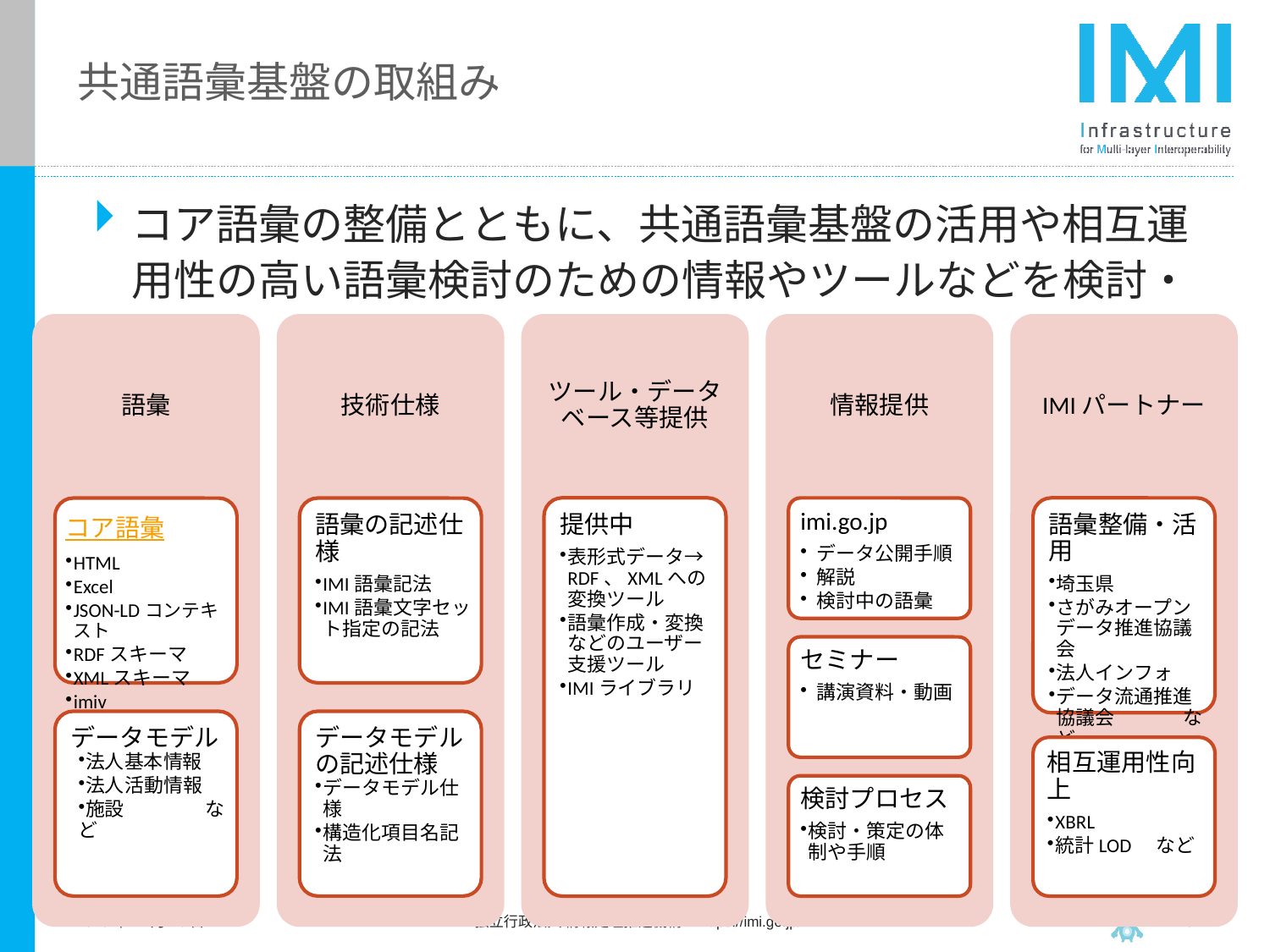

# 共通語彙基盤の取組み
コア語彙の整備とともに、共通語彙基盤の活用や相互運用性の高い語彙検討のための情報やツールなどを検討・公開

語彙
コア語彙
HTML
Excel
JSON-LDコンテキスト
RDFスキーマ
XMLスキーマ
imiv
データモデル
法人基本情報
法人活動情報
施設	など
技術仕様
語彙の記述仕様
IMI語彙記法
IMI語彙文字セット指定の記法
データモデルの記述仕様
データモデル仕様
構造化項目名記法
ツール・データベース等提供
提供中
表形式データ→RDF、XMLへの変換ツール
語彙作成・変換などのユーザー支援ツール
IMIライブラリ
情報提供
imi.go.jp
データ公開手順
解説
検討中の語彙
セミナー
講演資料・動画
検討プロセス
検討・策定の体制や手順
IMIパートナー
語彙整備・活用
埼玉県
さがみオープンデータ推進協議会
法人インフォ
データ流通推進協議会	など
相互運用性向上
XBRL
統計LOD　など
2018年12月18日
 独立行政法人 情報処理推進機構　https://imi.go.jp/
20